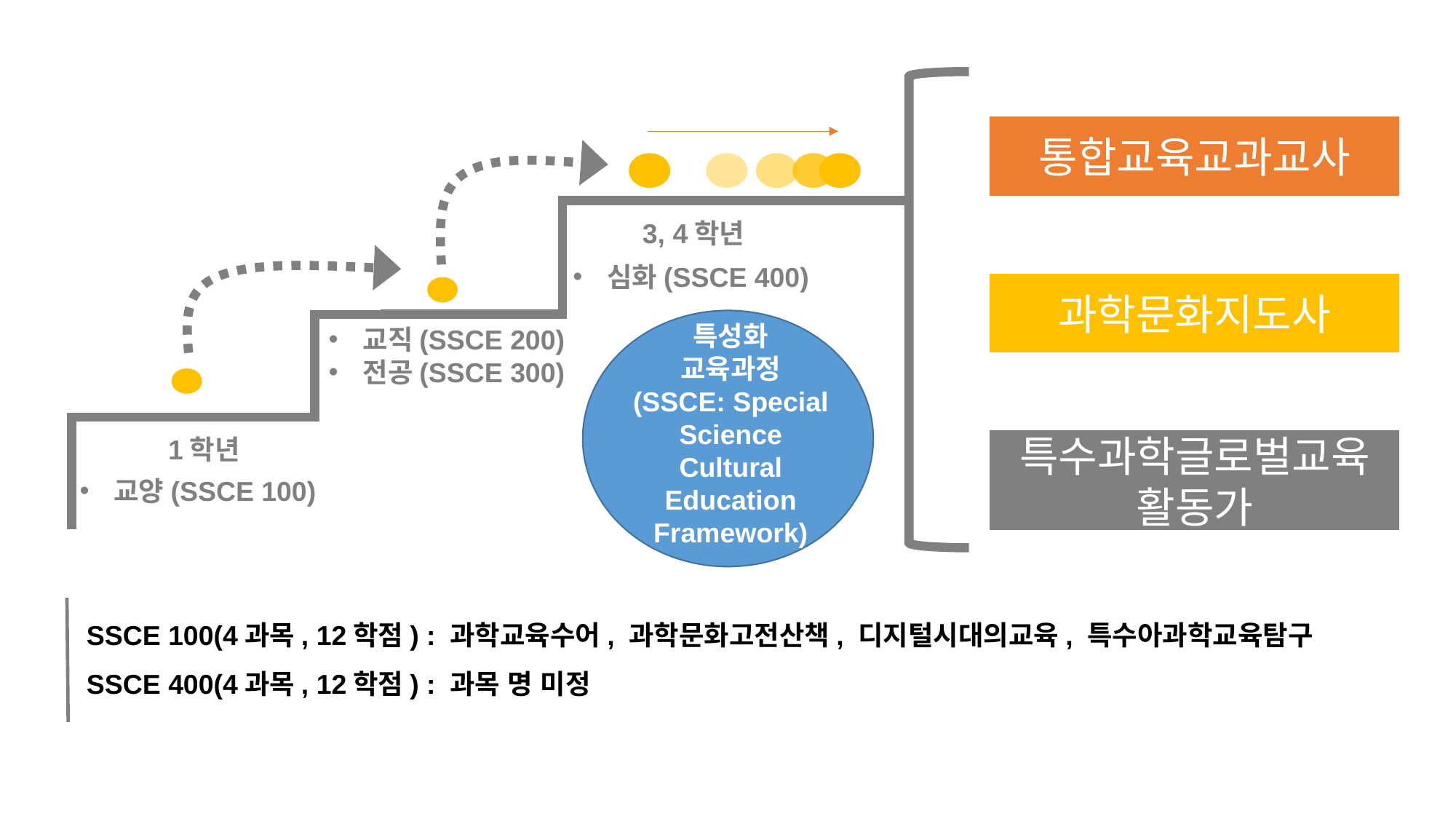

통합교육교과교사

심화(SSCE 400)
과학문화지도사

교직(SSCE 200)
전공(SSCE 300)
특수과학글로벌교육활동가

특성화
교육과정
(SSCE: Special Science Cultural Education Framework)
교양(SSCE 100)
SSCE 100(4과목, 12학점) : 과학교육수어, 과학문화고전산책, 디지털시대의교육, 특수아과학교육탐구
SSCE 400(4과목, 12학점) : 과목 명 미정

3, 4학년
1학년